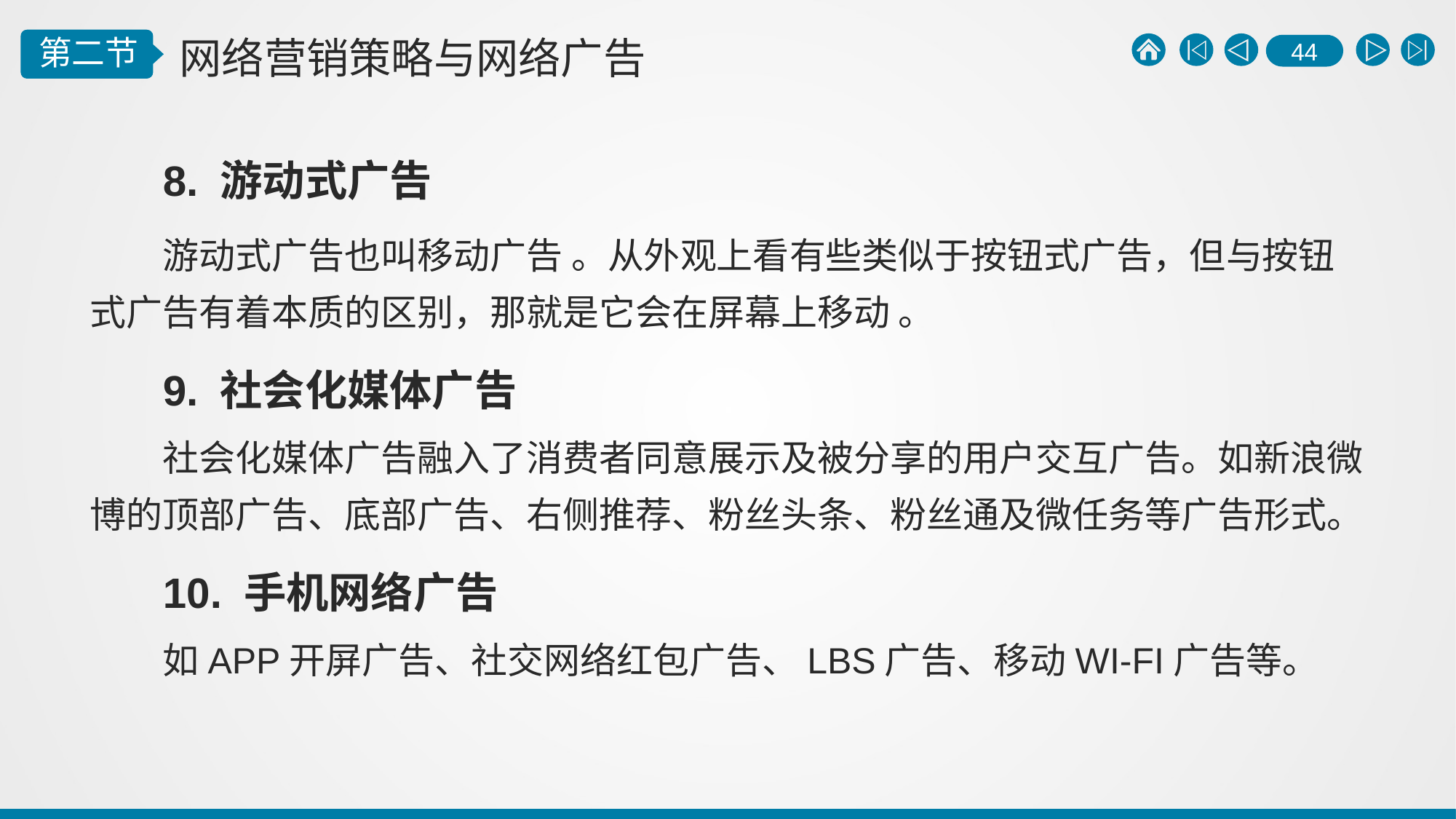

8. 游动式广告
游动式广告也叫移动广告 。从外观上看有些类似于按钮式广告，但与按钮式广告有着本质的区别，那就是它会在屏幕上移动 。
9. 社会化媒体广告
社会化媒体广告融入了消费者同意展示及被分享的用户交互广告。如新浪微博的顶部广告、底部广告、右侧推荐、粉丝头条、粉丝通及微任务等广告形式。
10. 手机网络广告
如APP开屏广告、社交网络红包广告、LBS广告、移动WI-FI广告等。